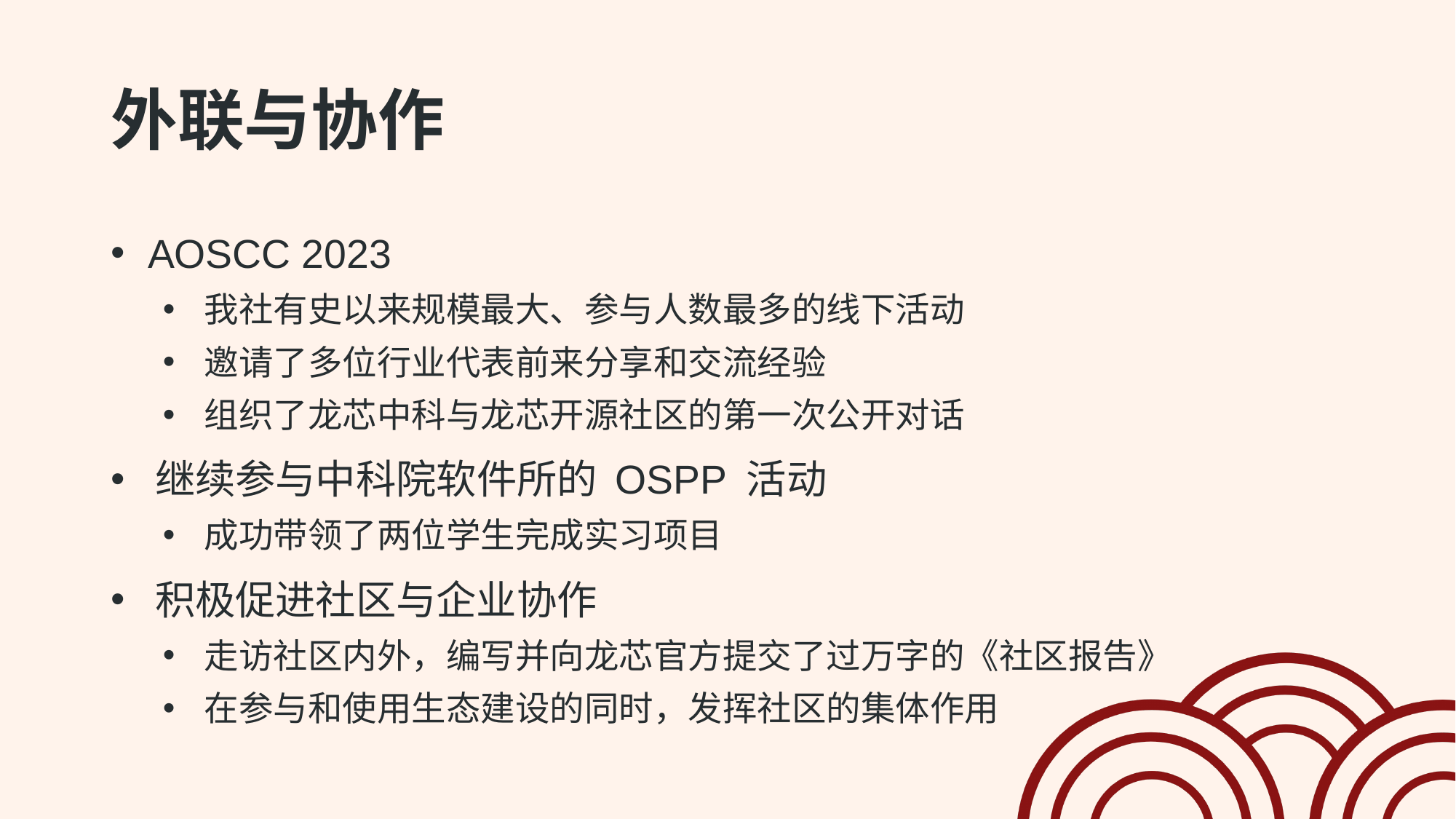

# 外联与协作
 AOSCC 2023
 我社有史以来规模最大、参与人数最多的线下活动
 邀请了多位行业代表前来分享和交流经验
 组织了龙芯中科与龙芯开源社区的第一次公开对话
 继续参与中科院软件所的 OSPP 活动
 成功带领了两位学生完成实习项目
 积极促进社区与企业协作
 走访社区内外，编写并向龙芯官方提交了过万字的《社区报告》
 在参与和使用生态建设的同时，发挥社区的集体作用